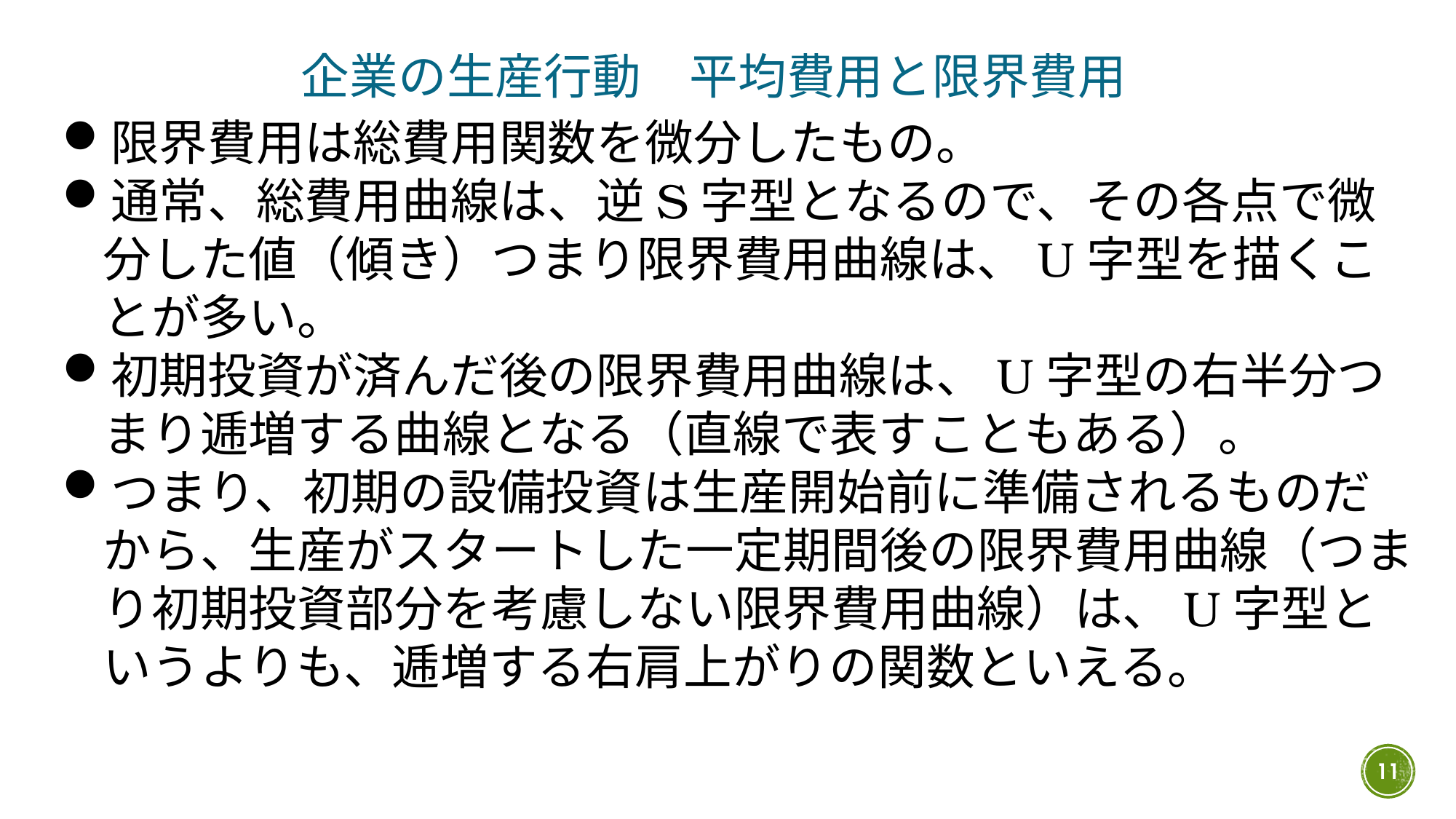

企業の生産行動　平均費用と限界費用
限界費用は総費用関数を微分したもの。
通常、総費用曲線は、逆S字型となるので、その各点で微分した値（傾き）つまり限界費用曲線は、U字型を描くことが多い。
初期投資が済んだ後の限界費用曲線は、U字型の右半分つまり逓増する曲線となる（直線で表すこともある）。
つまり、初期の設備投資は生産開始前に準備されるものだから、生産がスタートした一定期間後の限界費用曲線（つまり初期投資部分を考慮しない限界費用曲線）は、U字型というよりも、逓増する右肩上がりの関数といえる。

11